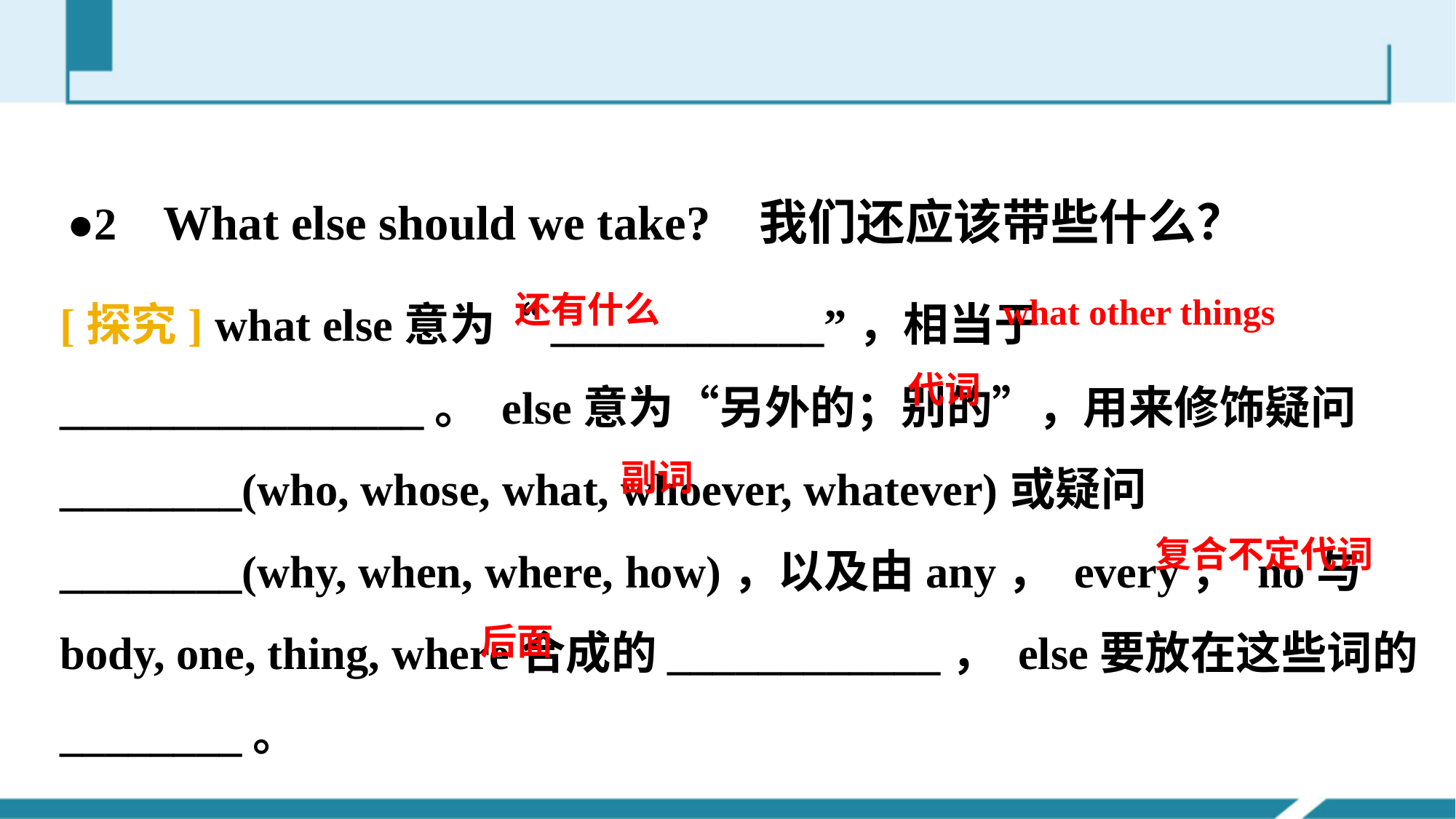

●2    What else should we take?   我们还应该带些什么？
[探究] what else意为“____________”，相当于________________。 else意为“另外的；别的”，用来修饰疑问________(who, whose, what, whoever, whatever)或疑问________(why, when, where, how)，以及由any­， every­， no­与­body, ­one, ­thing, ­where合成的____________， else要放在这些词的________。
还有什么
what other things
代词
副词
复合不定代词
后面